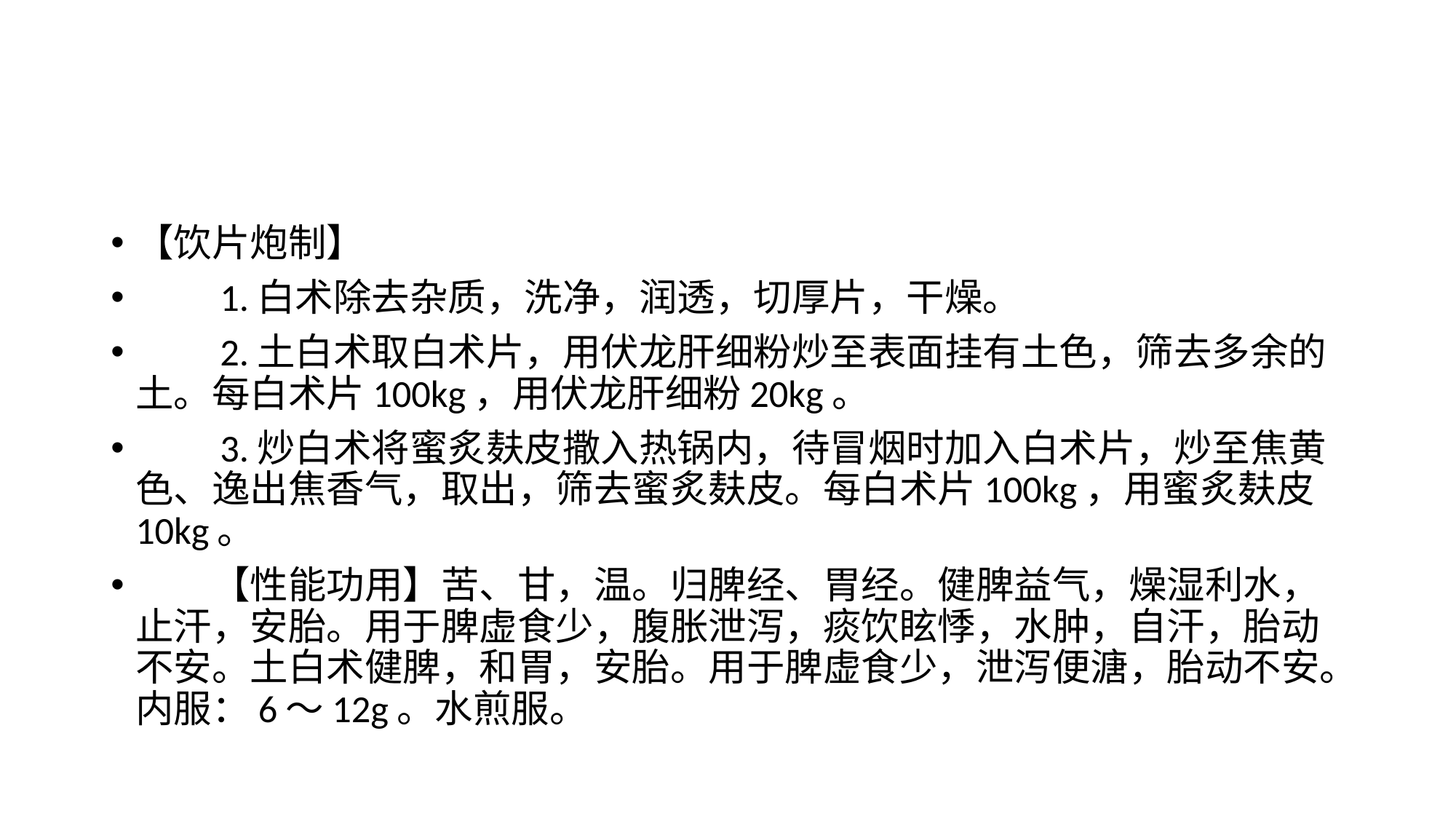

#
【饮片炮制】
　　1.白术除去杂质，洗净，润透，切厚片，干燥。
　　2.土白术取白术片，用伏龙肝细粉炒至表面挂有土色，筛去多余的土。每白术片100kg，用伏龙肝细粉20kg。
　　3.炒白术将蜜炙麸皮撒入热锅内，待冒烟时加入白术片，炒至焦黄色、逸出焦香气，取出，筛去蜜炙麸皮。每白术片100kg，用蜜炙麸皮10kg。
　　【性能功用】苦、甘，温。归脾经、胃经。健脾益气，燥湿利水，止汗，安胎。用于脾虚食少，腹胀泄泻，痰饮眩悸，水肿，自汗，胎动不安。土白术健脾，和胃，安胎。用于脾虚食少，泄泻便溏，胎动不安。内服：6～12g。水煎服。